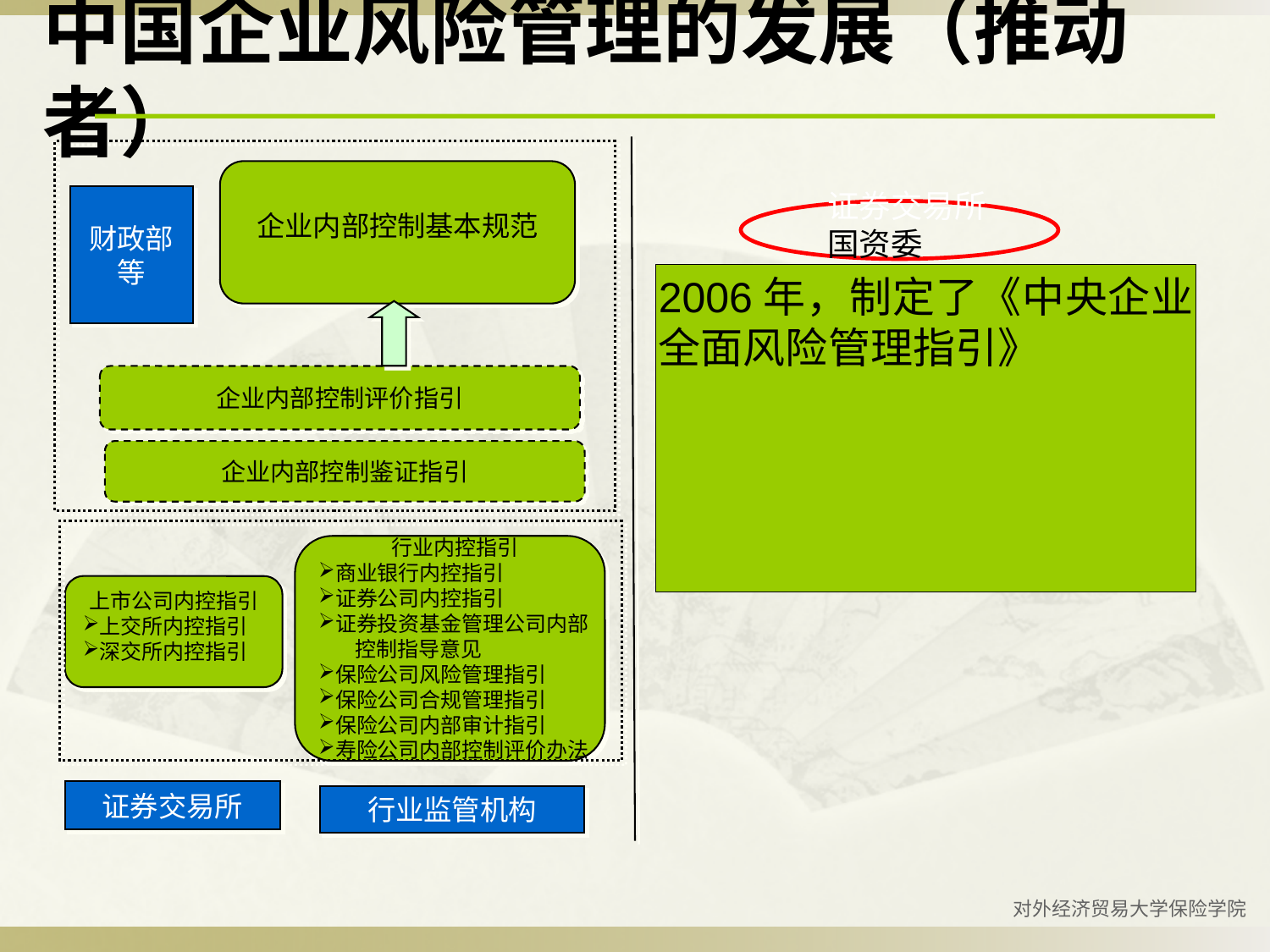

中国企业风险管理的发展（推动者）

企业内部控制基本规范
证券交易所
国资委
财政部等

2006年，制定了《中央企业全面风险管理指引》

企业内部控制评价指引
企业内部控制鉴证指引

行业内控指引
商业银行内控指引
证券公司内控指引
证券投资基金管理公司内部         控制指导意见
保险公司风险管理指引
保险公司合规管理指引
保险公司内部审计指引
寿险公司内部控制评价办法
上市公司内控指引
上交所内控指引
深交所内控指引
证券交易所
行业监管机构
对外经济贸易大学保险学院